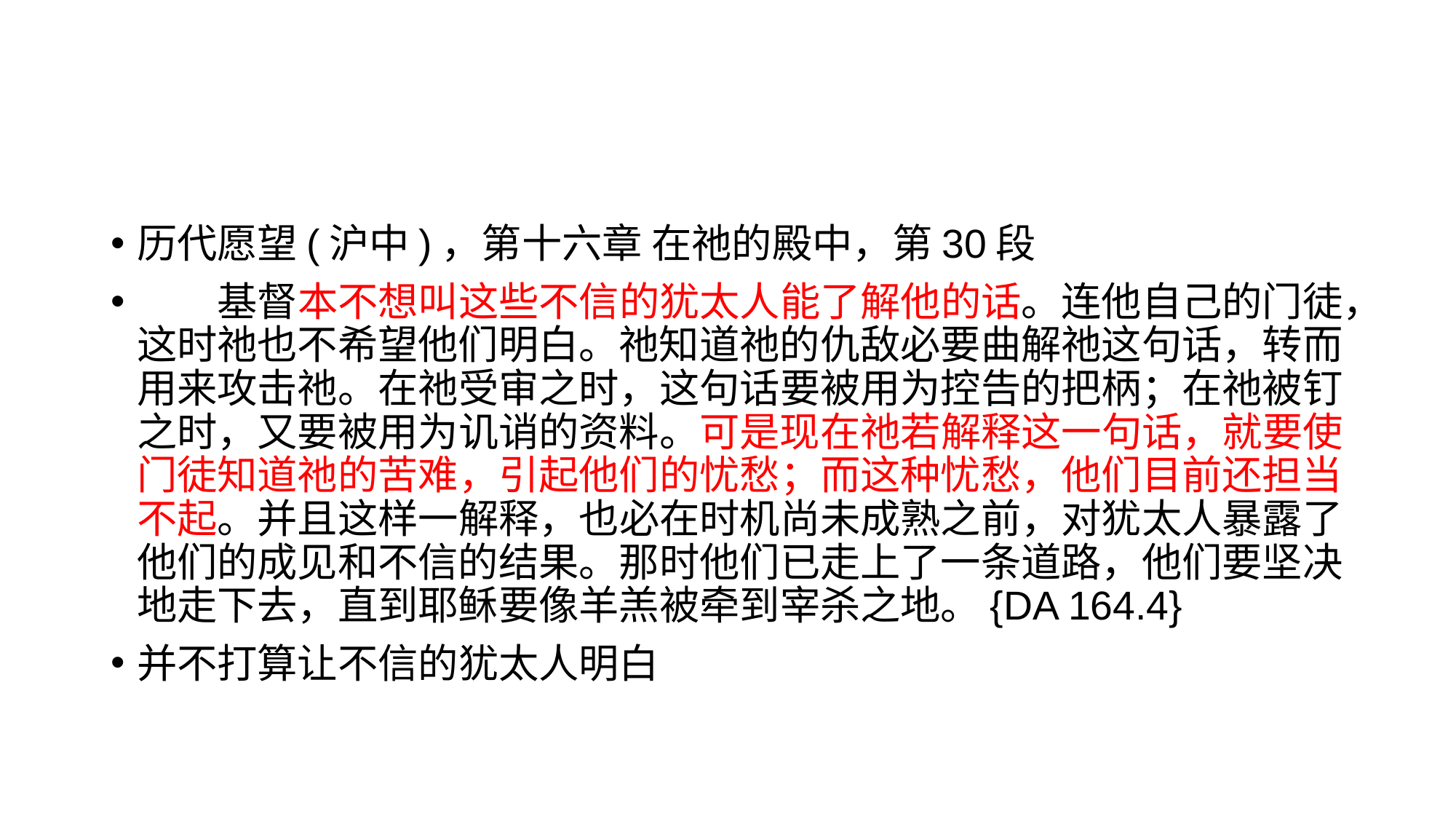

#
历代愿望(沪中)，第十六章 在祂的殿中，第30段
　　基督本不想叫这些不信的犹太人能了解他的话。连他自己的门徒，这时祂也不希望他们明白。祂知道祂的仇敌必要曲解祂这句话，转而用来攻击祂。在祂受审之时，这句话要被用为控告的把柄；在祂被钉之时，又要被用为讥诮的资料。可是现在祂若解释这一句话，就要使门徒知道祂的苦难，引起他们的忧愁；而这种忧愁，他们目前还担当不起。并且这样一解释，也必在时机尚未成熟之前，对犹太人暴露了他们的成见和不信的结果。那时他们已走上了一条道路，他们要坚决地走下去，直到耶稣要像羊羔被牵到宰杀之地。{DA 164.4}
并不打算让不信的犹太人明白